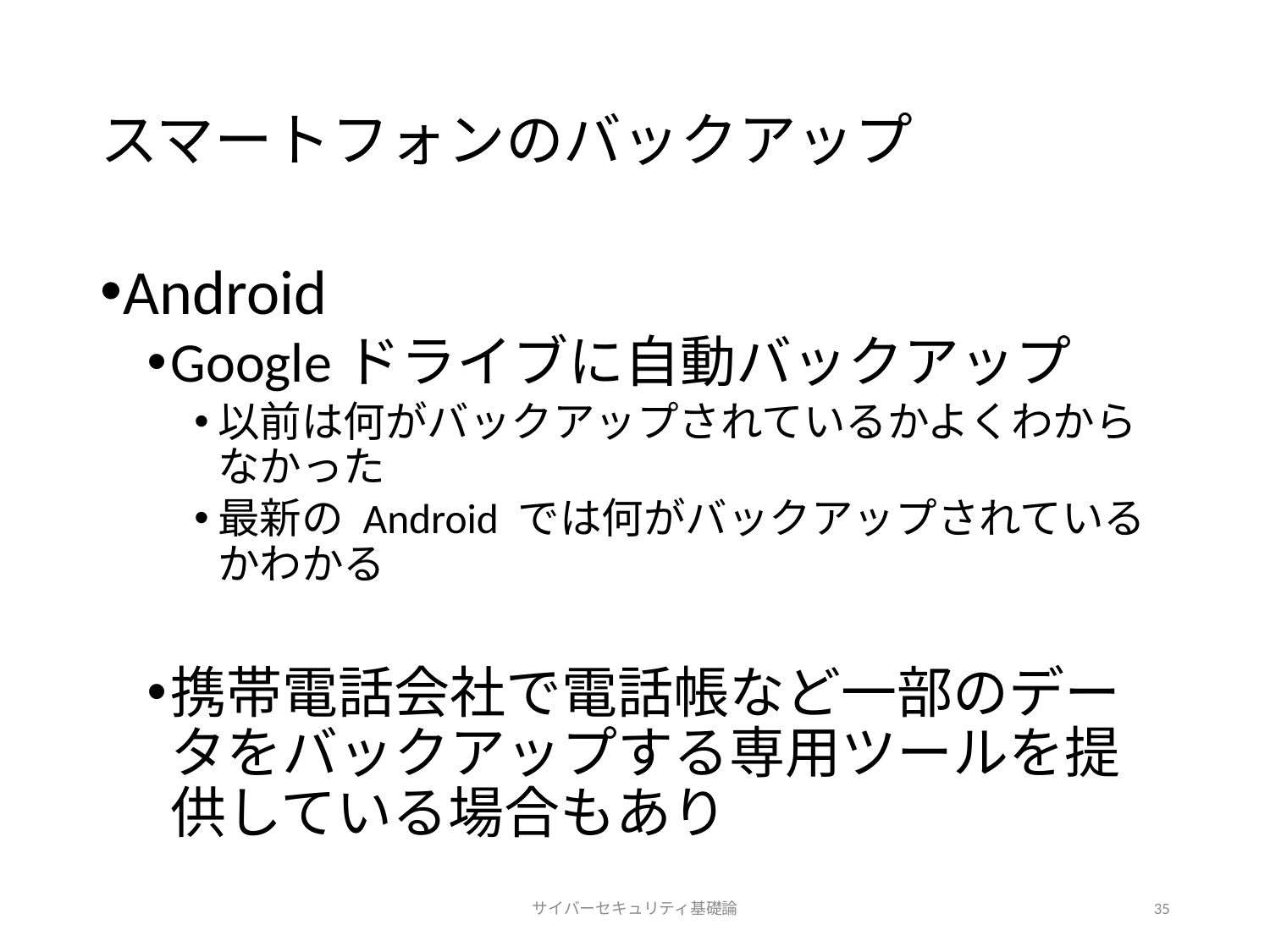

# スマートフォンのバックアップ
Android
Googleドライブに自動バックアップ
以前は何がバックアップされているかよくわからなかった
最新の Android では何がバックアップされているかわかる

携帯電話会社で電話帳など一部のデータをバックアップする専用ツールを提供している場合もあり
サイバーセキュリティ基礎論
35